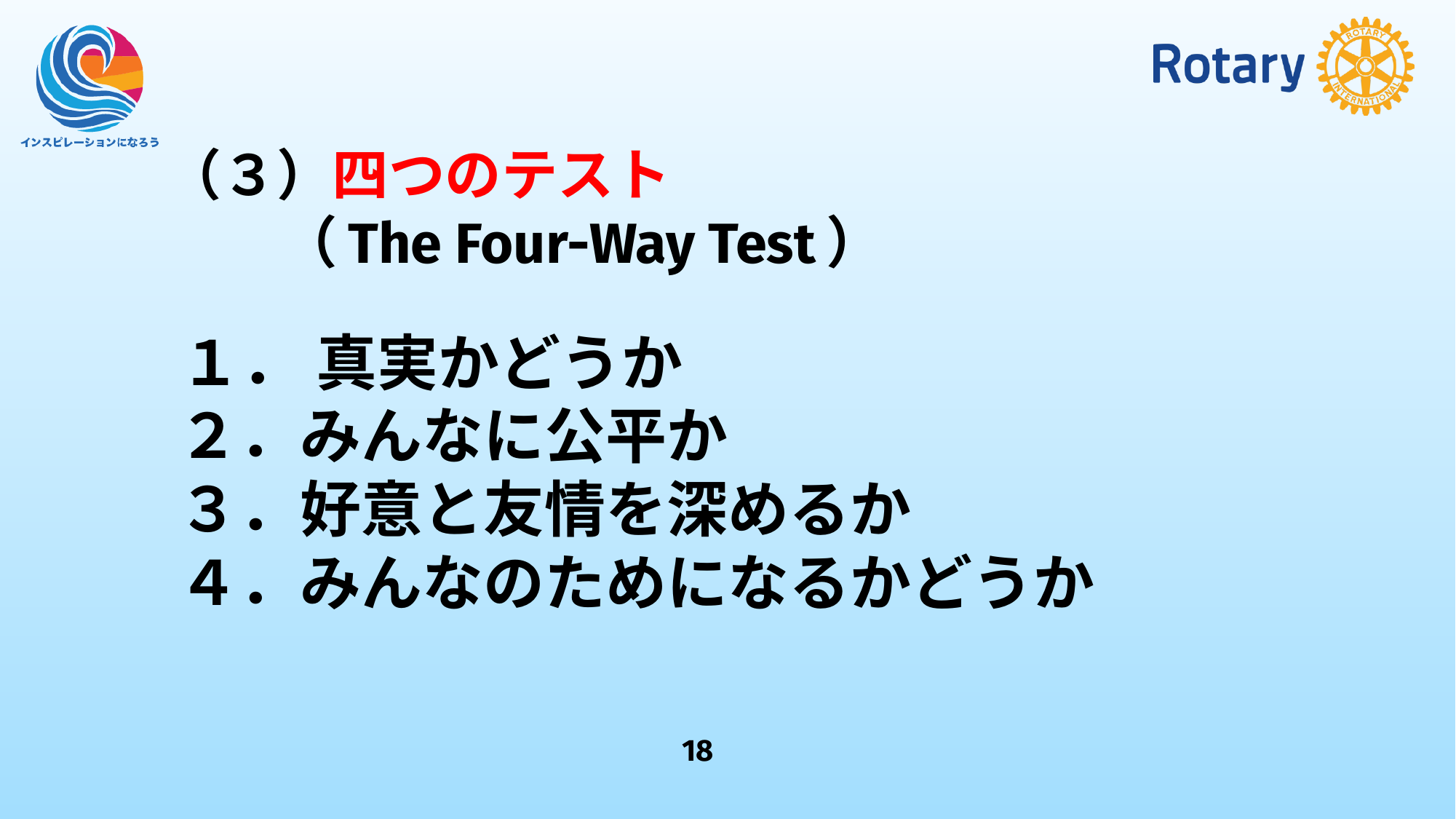

# （３）四つのテスト 　　　　（The Four-Way Test） 　　　１． 真実かどうか 　　２．みんなに公平か 　　３．好意と友情を深めるか　　　　　　 　　４．みんなのためになるかどうか
18